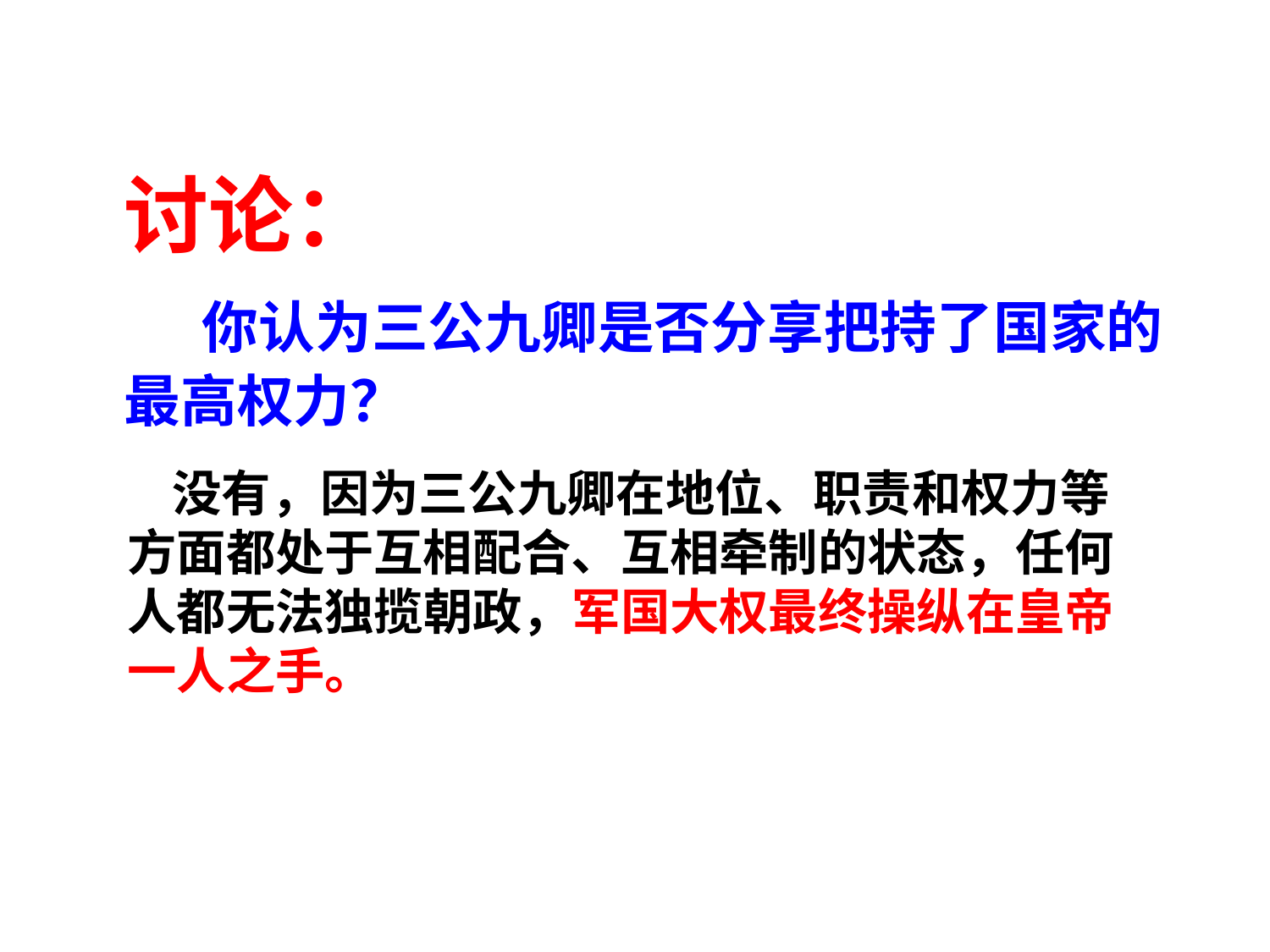

讨论：
   你认为三公九卿是否分享把持了国家的
最高权力？
    没有，因为三公九卿在地位、职责和权力等方面都处于互相配合、互相牵制的状态，任何人都无法独揽朝政，军国大权最终操纵在皇帝一人之手。